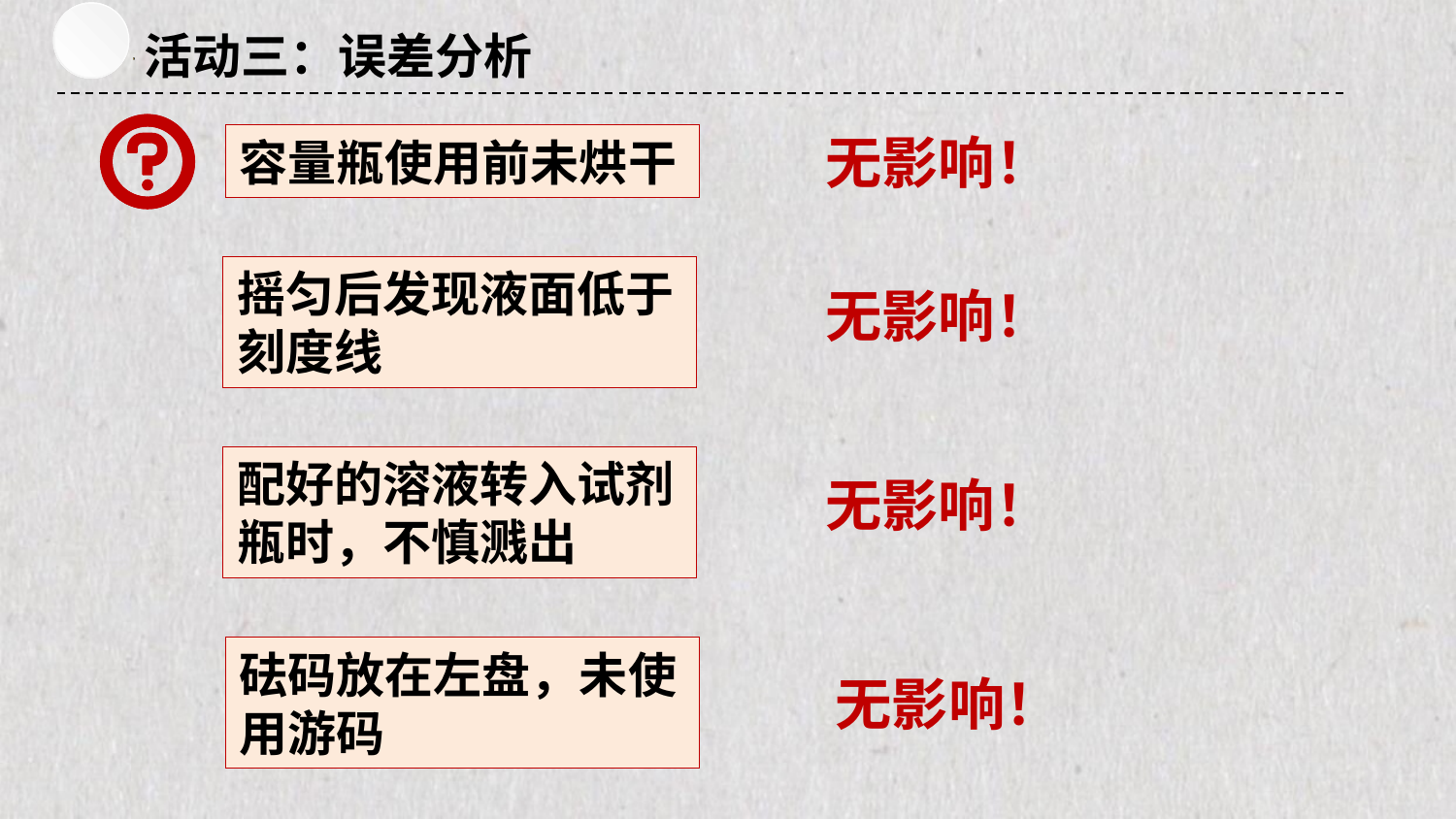

活动三：误差分析

无影响！
容量瓶使用前未烘干
摇匀后发现液面低于刻度线
无影响！
配好的溶液转入试剂瓶时，不慎溅出
无影响！
砝码放在左盘，未使用游码
无影响！